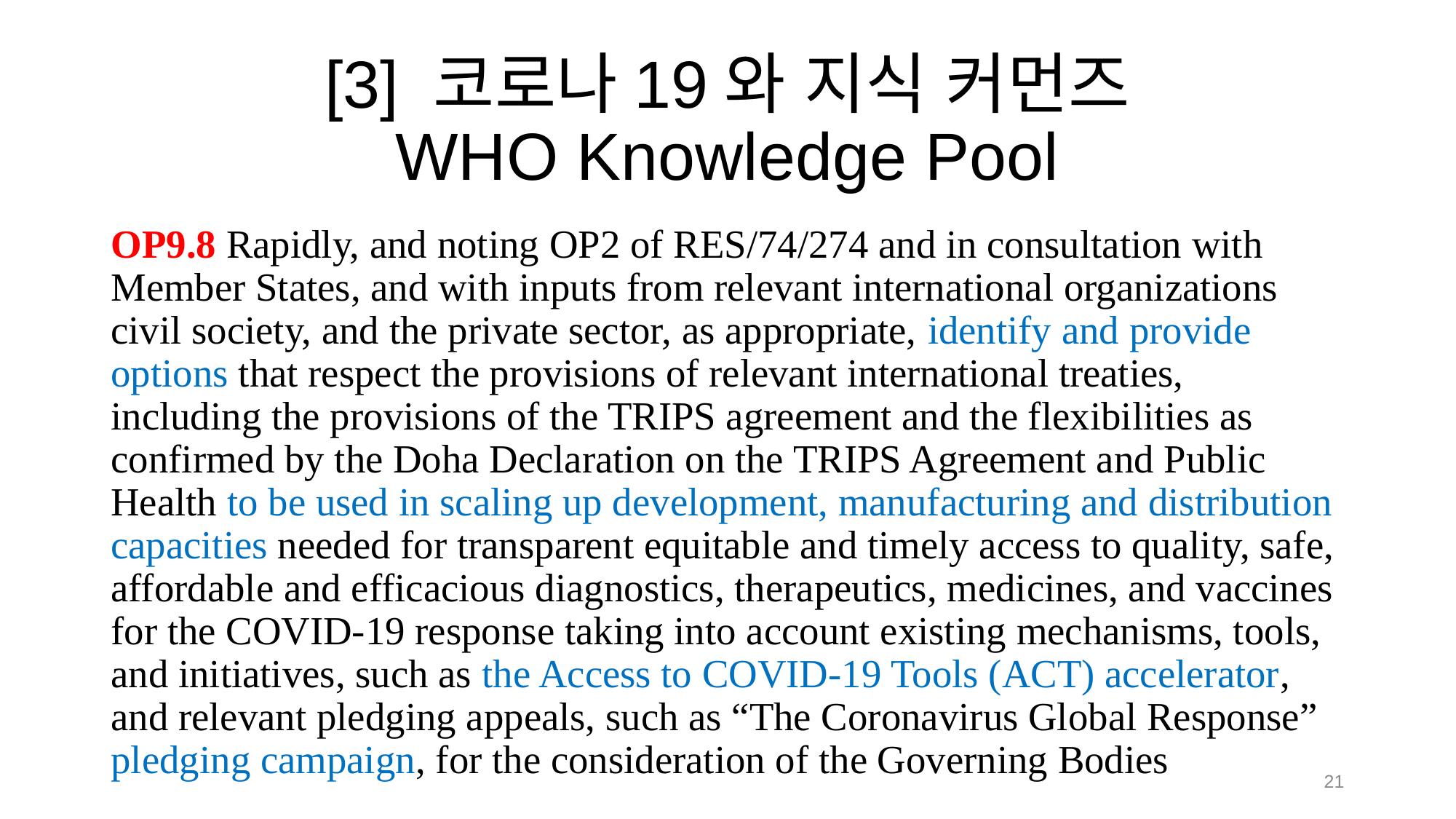

# [3] 코로나19와 지식 커먼즈 WHO Knowledge Pool
OP9.8 Rapidly, and noting OP2 of RES/74/274 and in consultation with Member States, and with inputs from relevant international organizations civil society, and the private sector, as appropriate, identify and provide options that respect the provisions of relevant international treaties, including the provisions of the TRIPS agreement and the flexibilities as confirmed by the Doha Declaration on the TRIPS Agreement and Public Health to be used in scaling up development, manufacturing and distribution capacities needed for transparent equitable and timely access to quality, safe, affordable and efficacious diagnostics, therapeutics, medicines, and vaccines for the COVID-19 response taking into account existing mechanisms, tools, and initiatives, such as the Access to COVID-19 Tools (ACT) accelerator, and relevant pledging appeals, such as “The Coronavirus Global Response” pledging campaign, for the consideration of the Governing Bodies
21